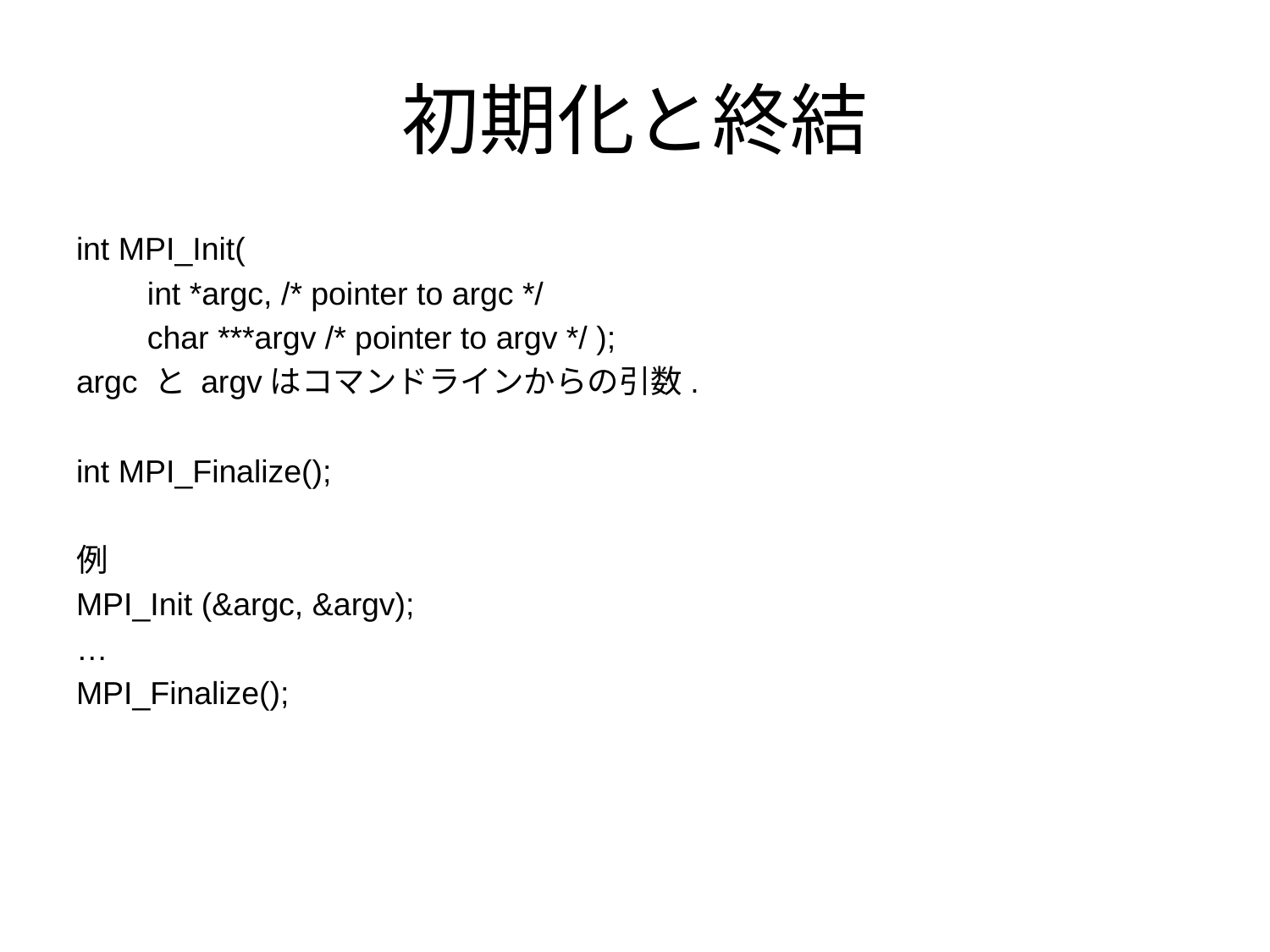

# 初期化と終結
int MPI_Init(
　　int *argc, /* pointer to argc */
　　char ***argv /* pointer to argv */ );
argc と argvはコマンドラインからの引数.

int MPI_Finalize();

例
MPI_Init (&argc, &argv);
…
MPI_Finalize();